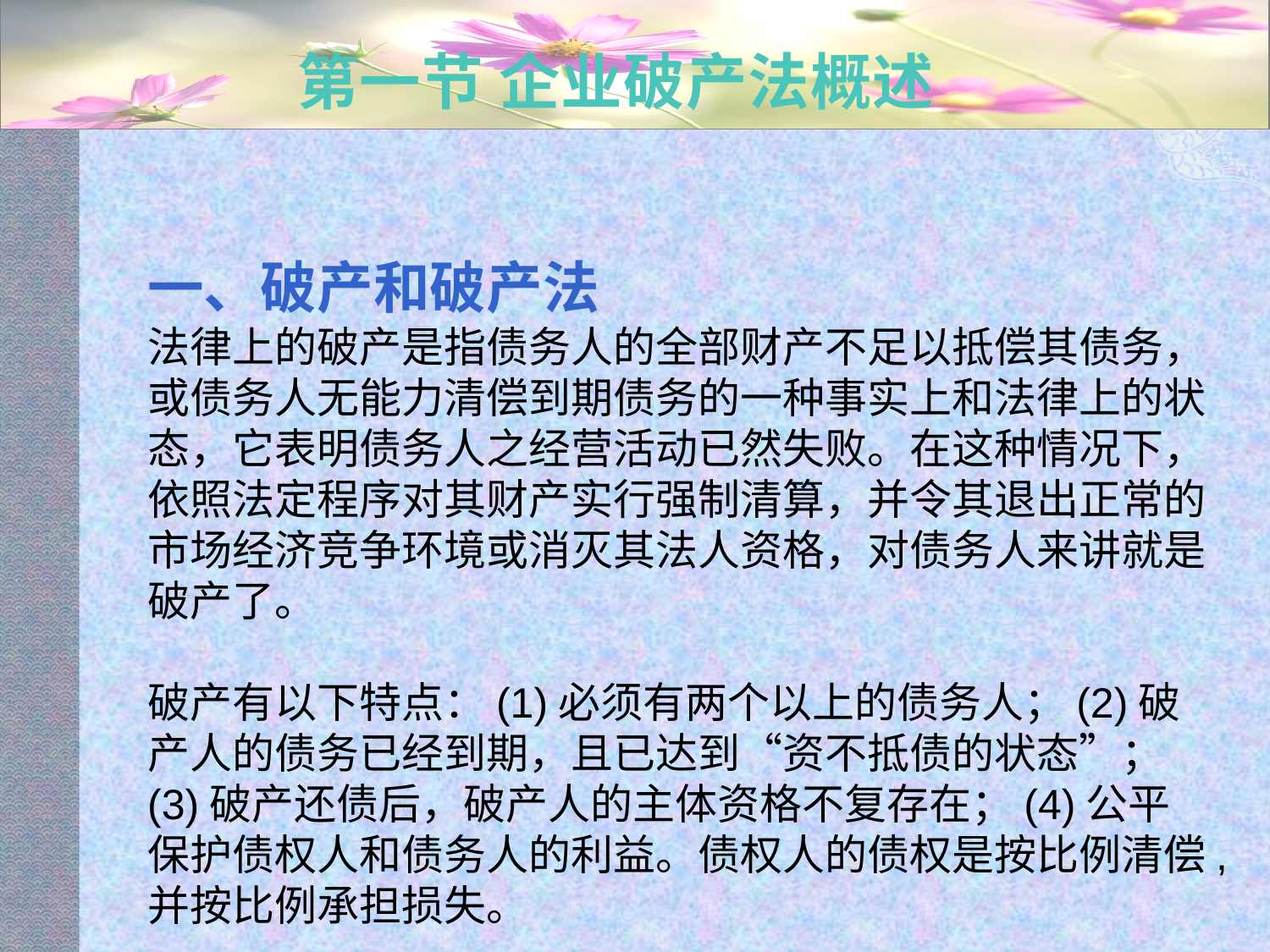

# 第一节 企业破产法概述
一、破产和破产法
法律上的破产是指债务人的全部财产不足以抵偿其债务，或债务人无能力清偿到期债务的一种事实上和法律上的状态，它表明债务人之经营活动已然失败。在这种情况下，依照法定程序对其财产实行强制清算，并令其退出正常的市场经济竞争环境或消灭其法人资格，对债务人来讲就是破产了。

破产有以下特点：(1)必须有两个以上的债务人；(2)破产人的债务已经到期，且已达到“资不抵债的状态”；(3)破产还债后，破产人的主体资格不复存在；(4)公平保护债权人和债务人的利益。债权人的债权是按比例清偿,并按比例承担损失。